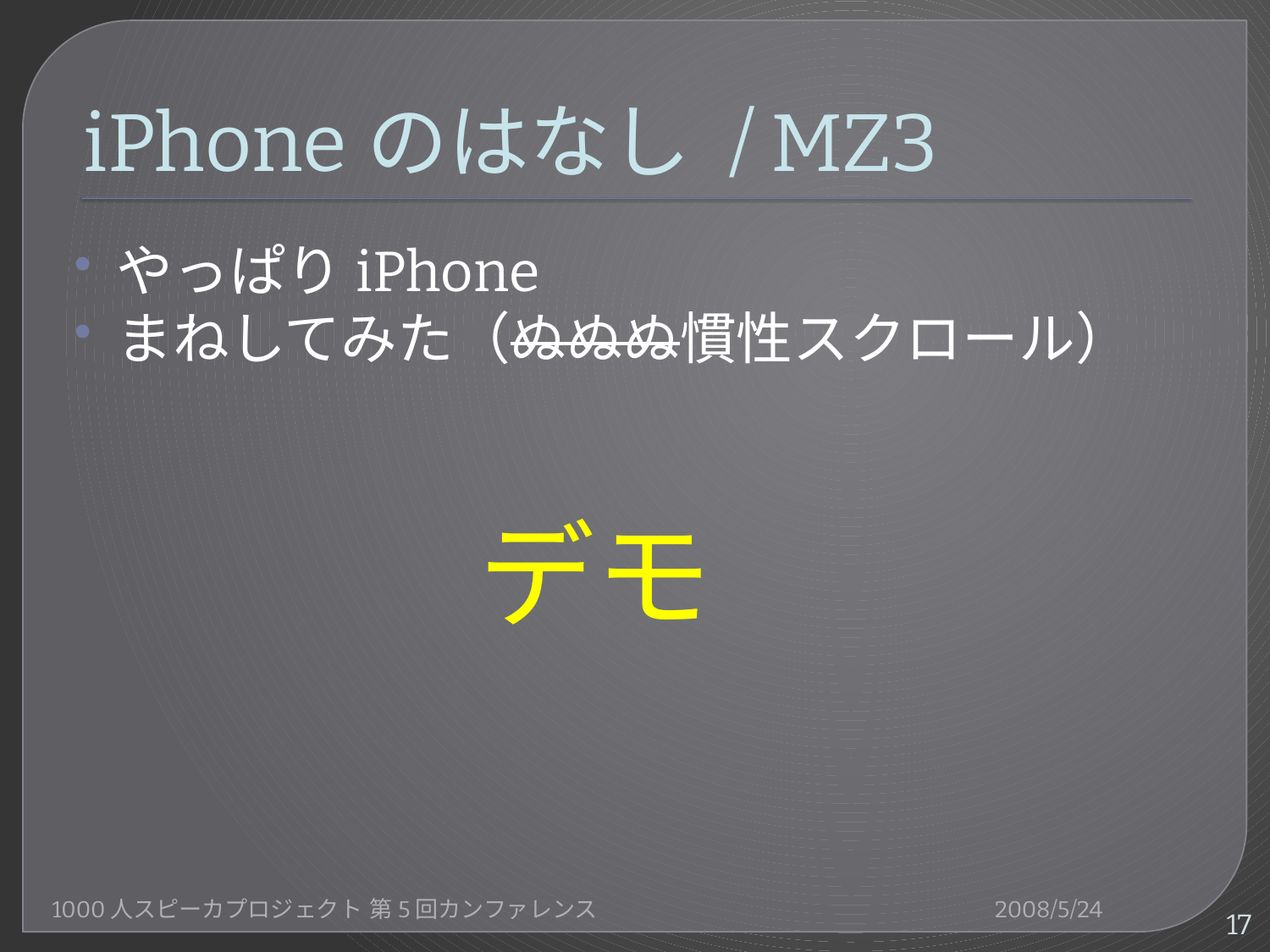

# iPhoneのはなし / MZ3
やっぱりiPhone
まねしてみた（ぬぬぬ慣性スクロール）

デモ
1000人スピーカプロジェクト 第5回カンファレンス
2008/5/24
17